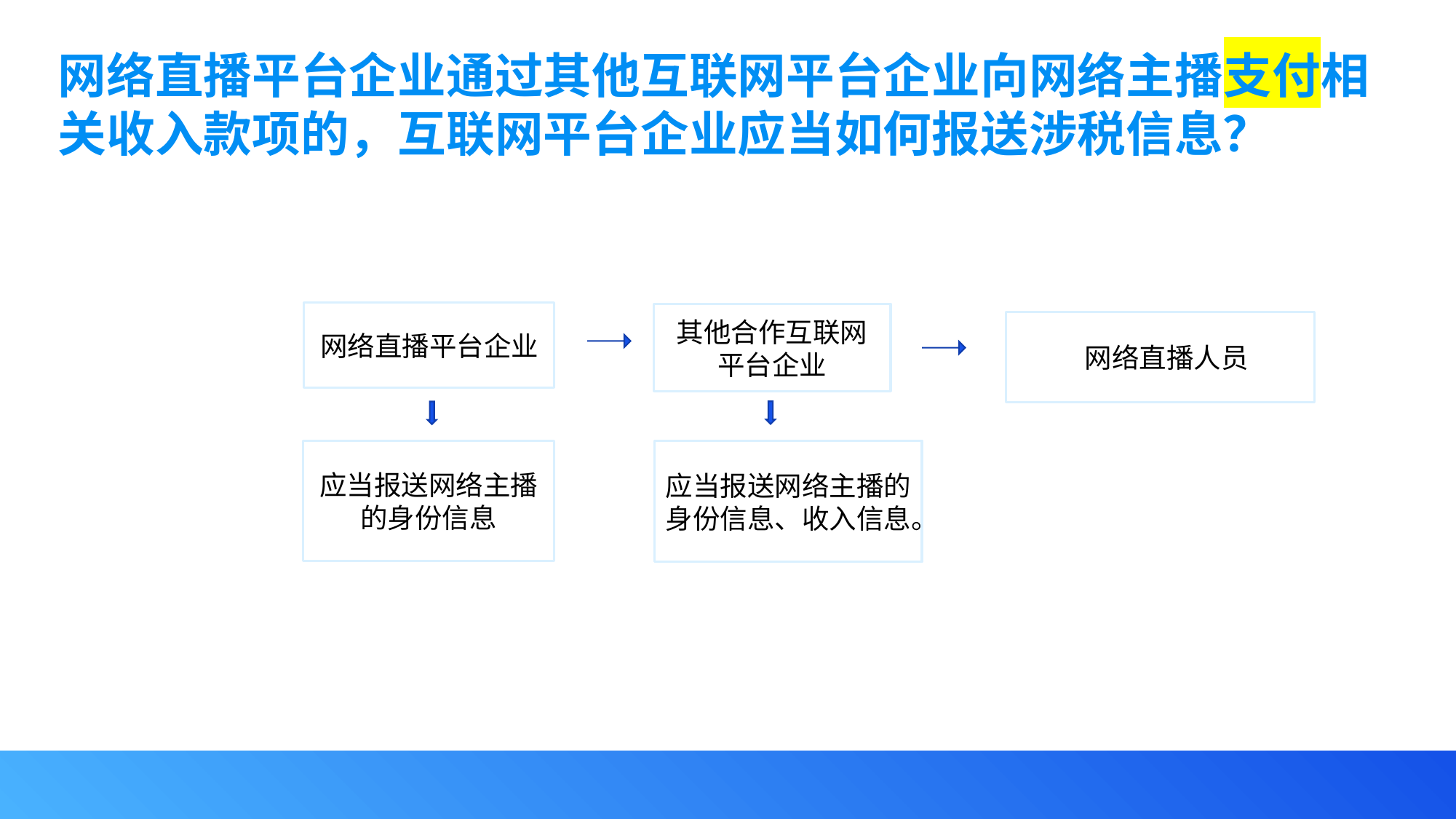

网络直播平台企业通过其他互联网平台企业向网络主播支付相关收入款项的，互联网平台企业应当如何报送涉税信息？

网络直播平台企业
其他合作互联网平台企业
 网络直播人员

应当报送网络主播的身份信息
应当报送网络主播的身份信息、收入信息。